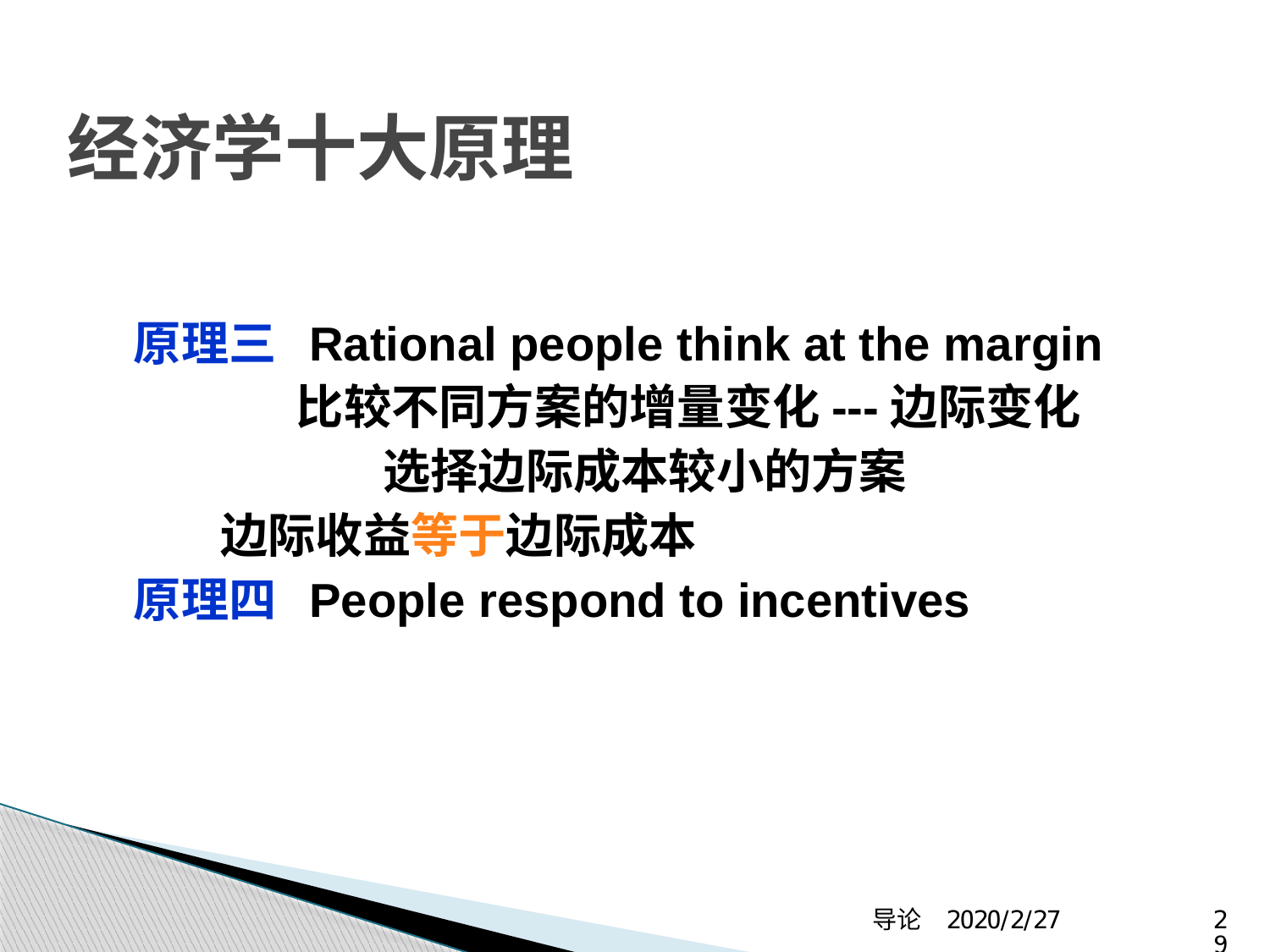

# 经济学十大原理
原理三  Rational people think at the margin
		比较不同方案的增量变化---边际变化
		       选择边际成本较小的方案
       边际收益等于边际成本
原理四  People respond to incentives
导论
2020/2/27
29